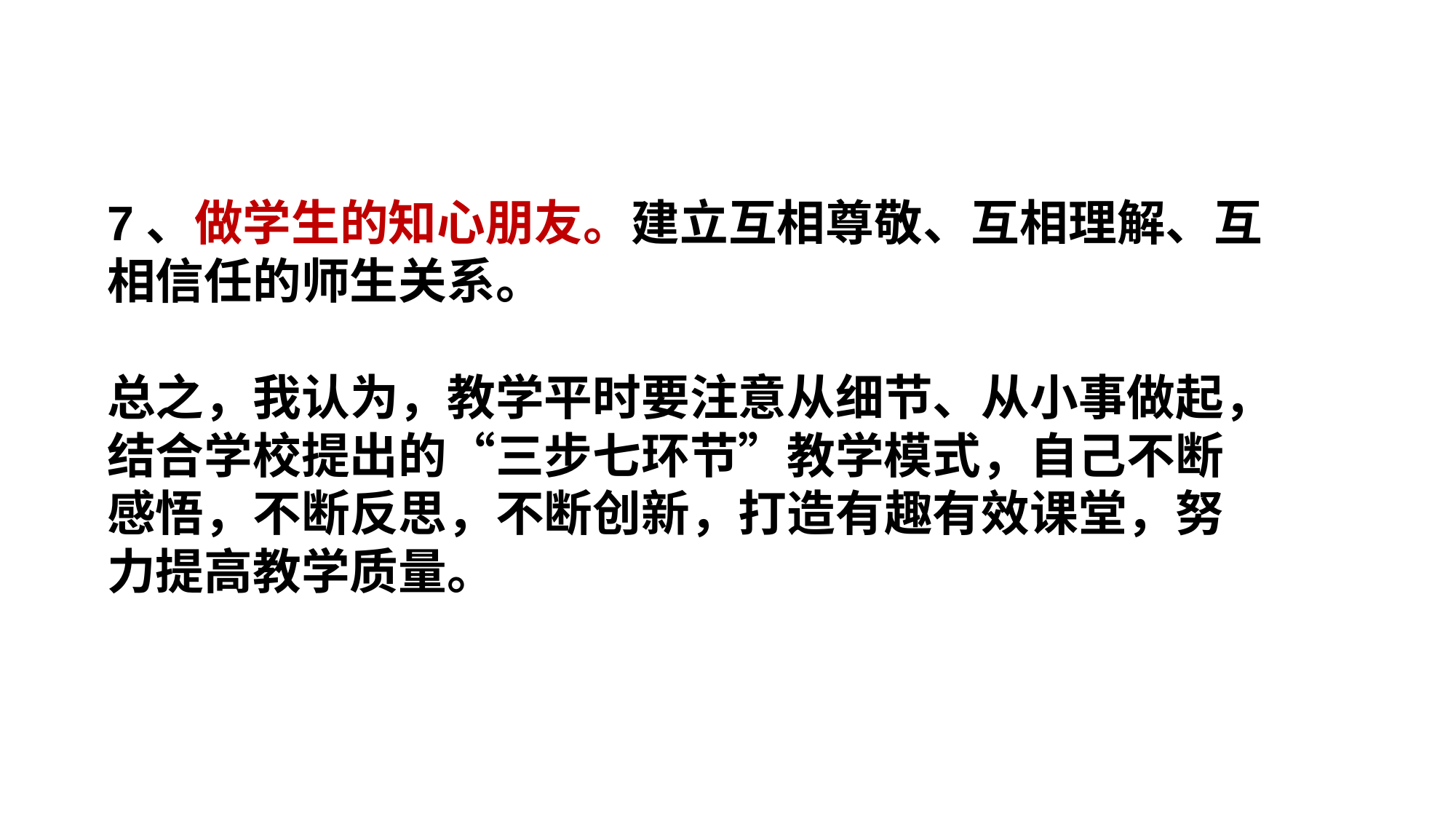

7、做学生的知心朋友。建立互相尊敬、互相理解、互相信任的师生关系。

总之，我认为，教学平时要注意从细节、从小事做起，结合学校提出的“三步七环节”教学模式，自己不断感悟，不断反思，不断创新，打造有趣有效课堂，努力提高教学质量。